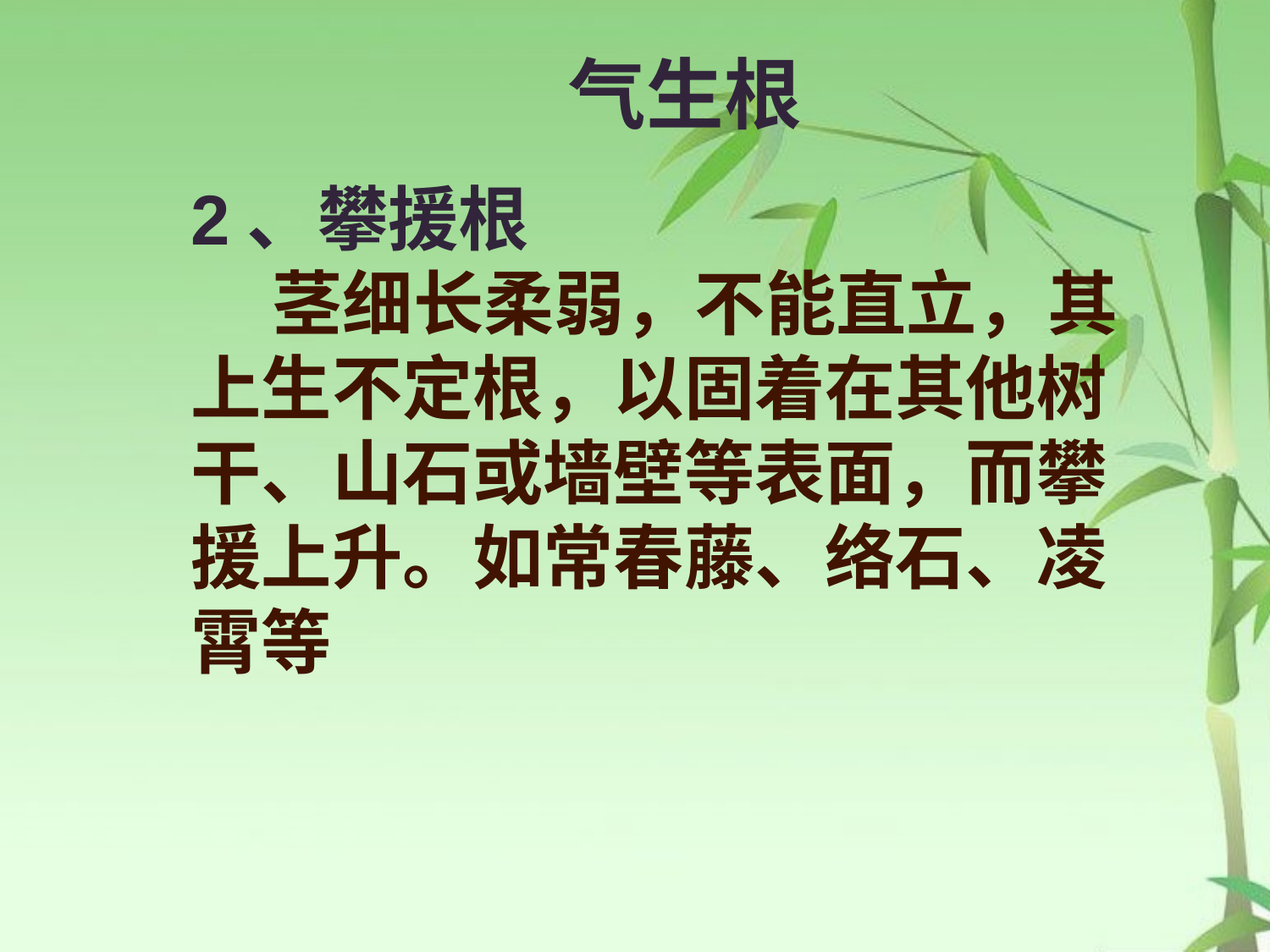

气生根
2、攀援根
    茎细长柔弱，不能直立，其上生不定根，以固着在其他树干、山石或墙壁等表面，而攀援上升。如常春藤、络石、凌霄等